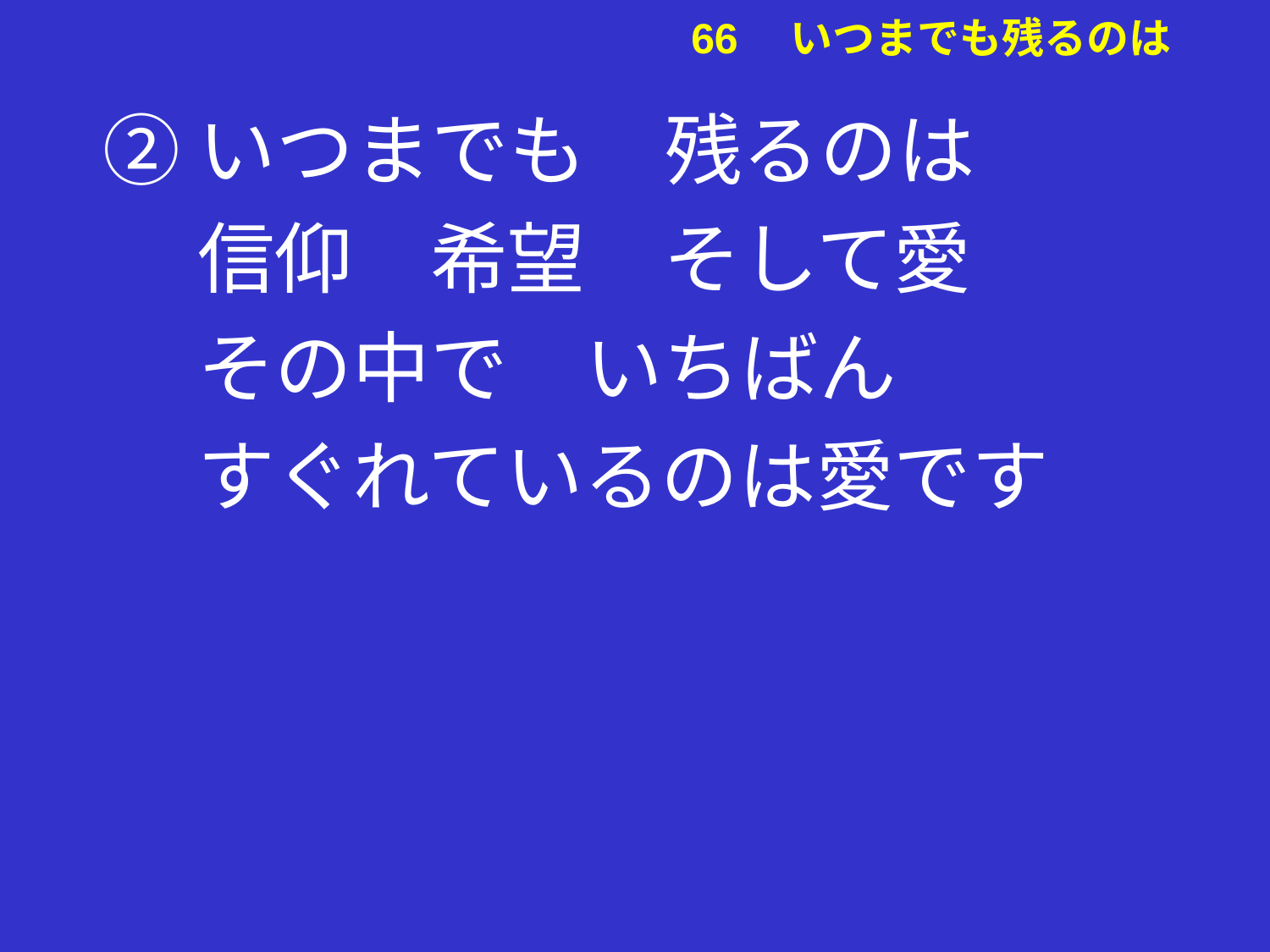

②いつまでも　残るのは
　 信仰　希望　そして愛
　 その中で　いちばん
　 すぐれているのは愛です

# 66　いつまでも残るのは